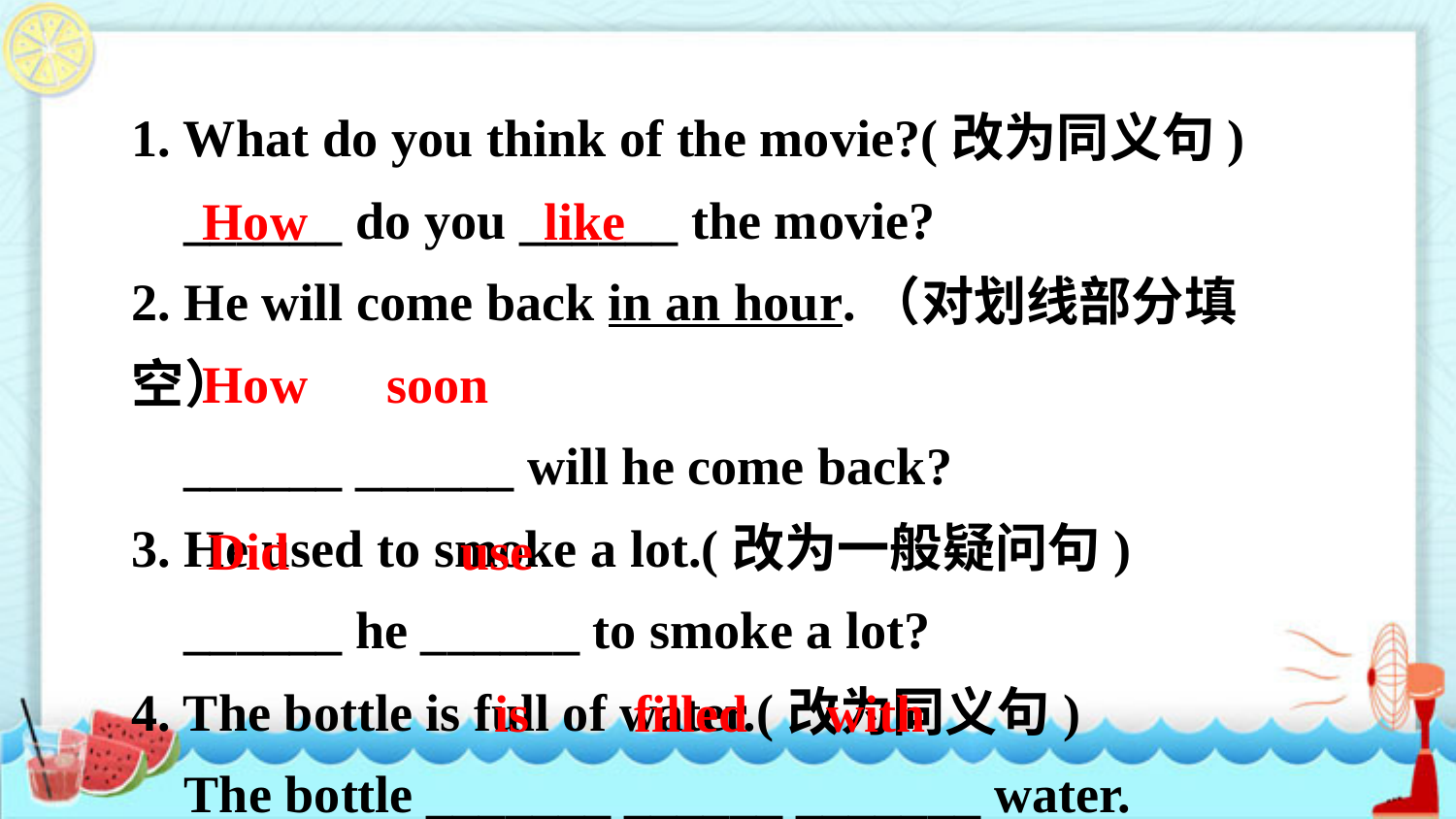

1. What do you think of the movie?(改为同义句)
    ______ do you ______ the movie?
2. He will come back in an hour.（对划线部分填空）
    ______ ______ will he come back?
3. He used to smoke a lot.(改为一般疑问句)
    ______ he ______ to smoke a lot?
4. The bottle is full of water.(改为同义句)
    The bottle _______ ______ _______ water.
How                  like
How      soon
Did             use
     is        filled      with